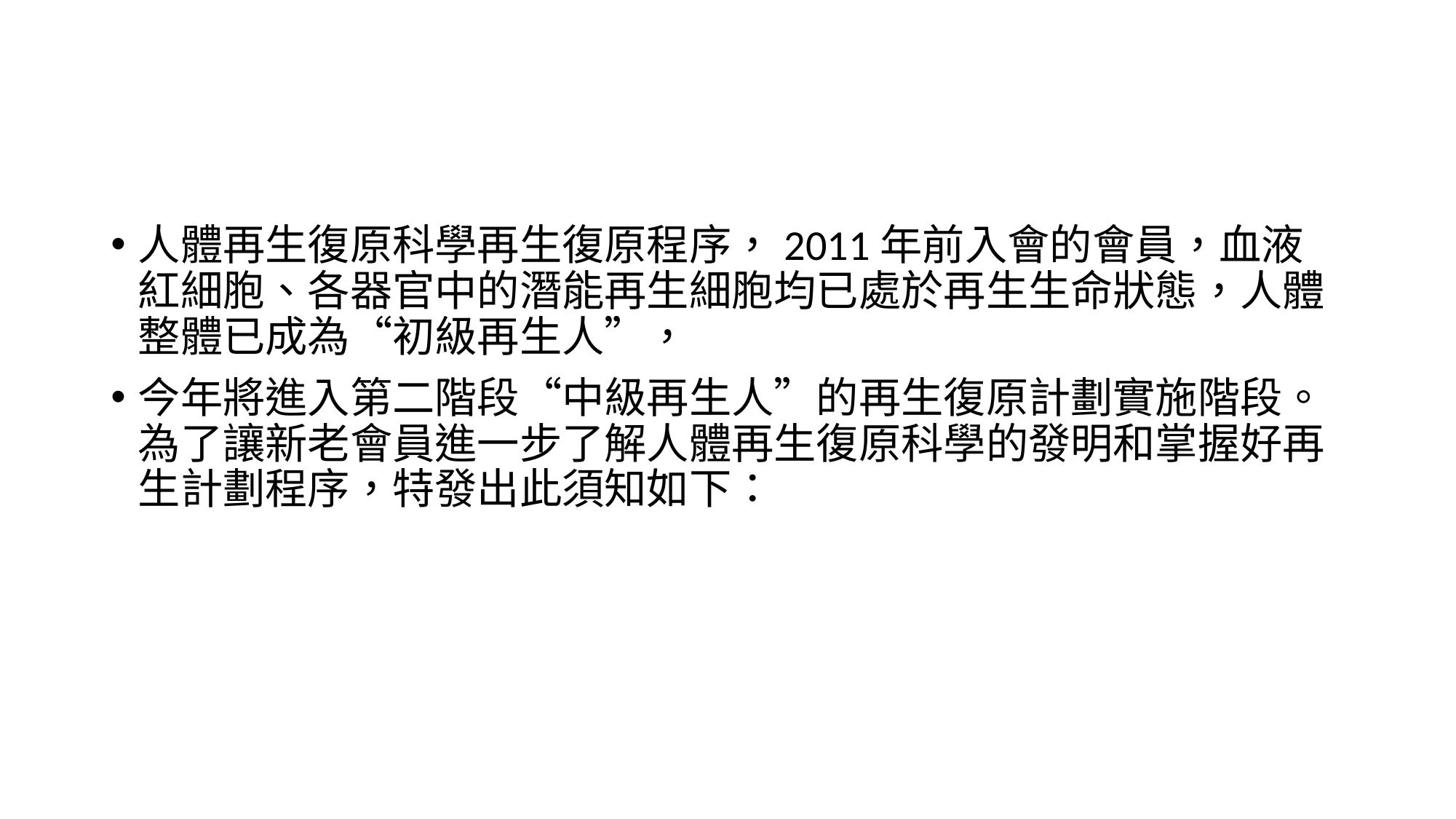

#
人體再生復原科學再生復原程序，2011年前入會的會員，血液紅細胞、各器官中的潛能再生細胞均已處於再生生命狀態，人體整體已成為“初級再生人”，
今年將進入第二階段“中級再生人”的再生復原計劃實施階段。為了讓新老會員進一步了解人體再生復原科學的發明和掌握好再生計劃程序，特發出此須知如下：